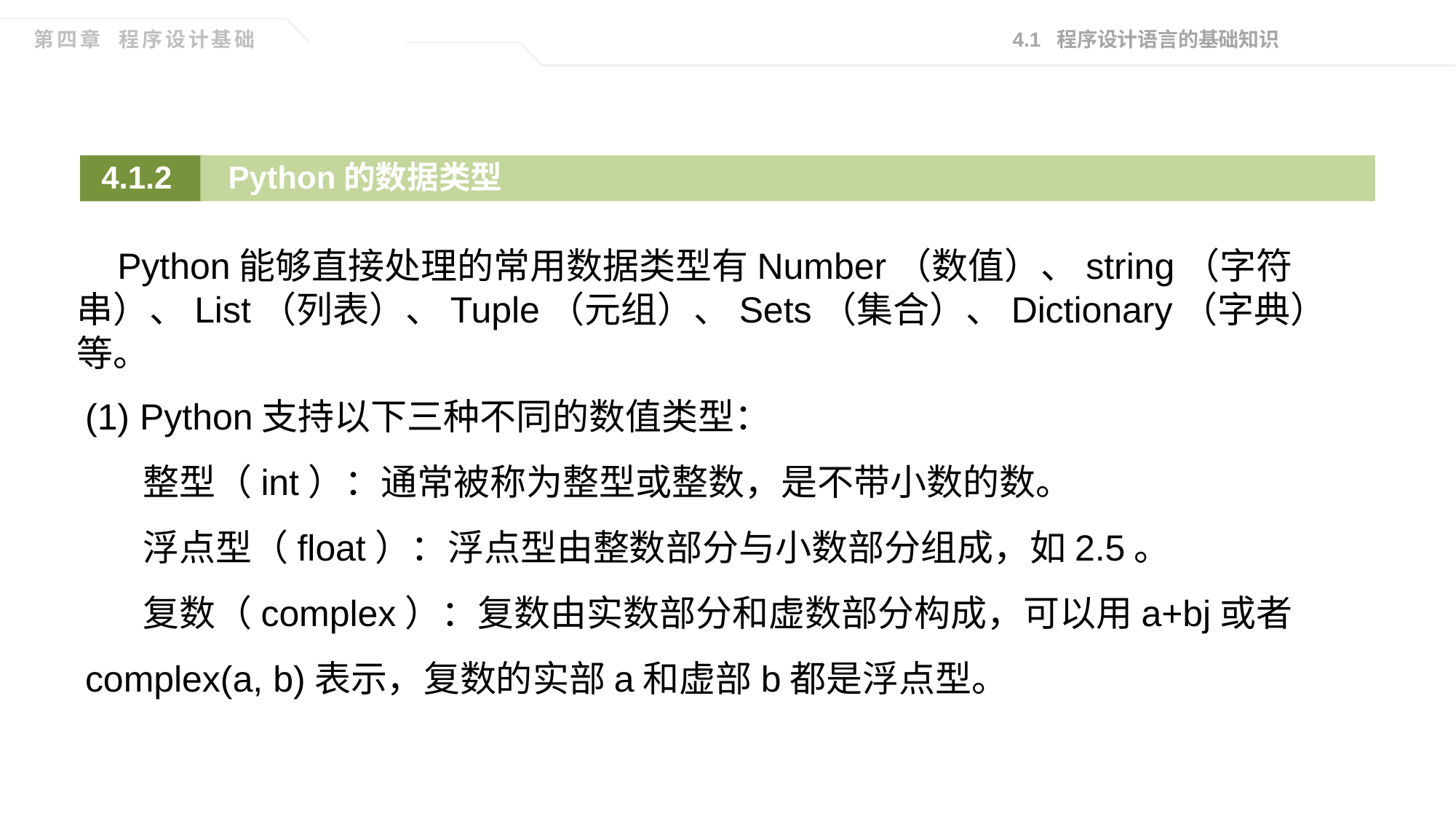

4.1  程序设计语言的基础知识
第四章  程序设计基础
Python的数据类型
4.1.2

    Python能够直接处理的常用数据类型有Number（数值）、string（字符串）、List（列表）、Tuple（元组）、Sets（集合）、Dictionary（字典）等。
(1) Python支持以下三种不同的数值类型：
      整型（int）：通常被称为整型或整数，是不带小数的数。
      浮点型（float）：浮点型由整数部分与小数部分组成，如2.5。
      复数（complex）：复数由实数部分和虚数部分构成，可以用a+bj或者complex(a, b)表示，复数的实部a和虚部b都是浮点型。